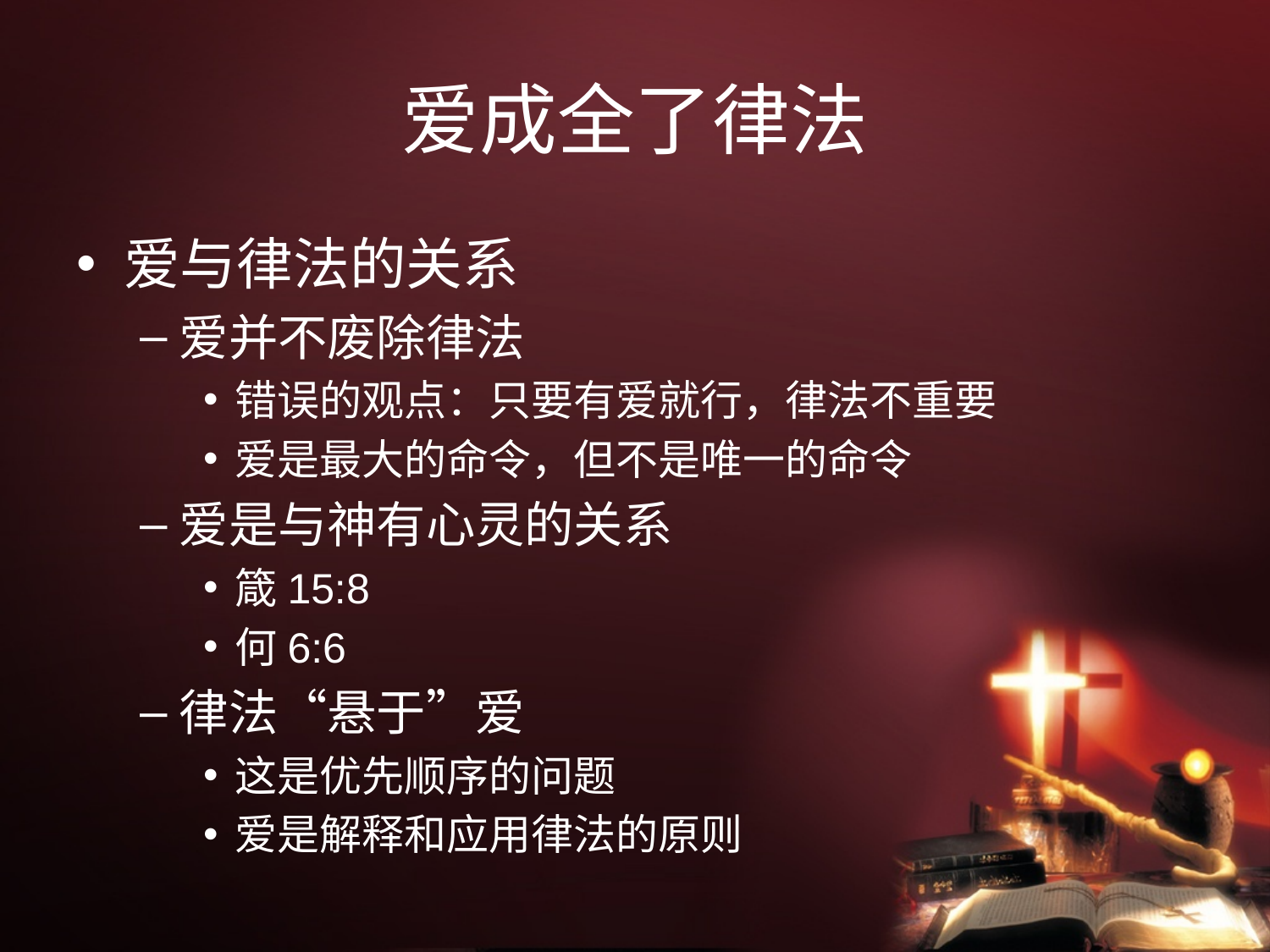

# 爱成全了律法
爱与律法的关系
爱并不废除律法
错误的观点：只要有爱就行，律法不重要
爱是最大的命令，但不是唯一的命令
爱是与神有心灵的关系
箴15:8
何6:6
律法“悬于”爱
这是优先顺序的问题
爱是解释和应用律法的原则